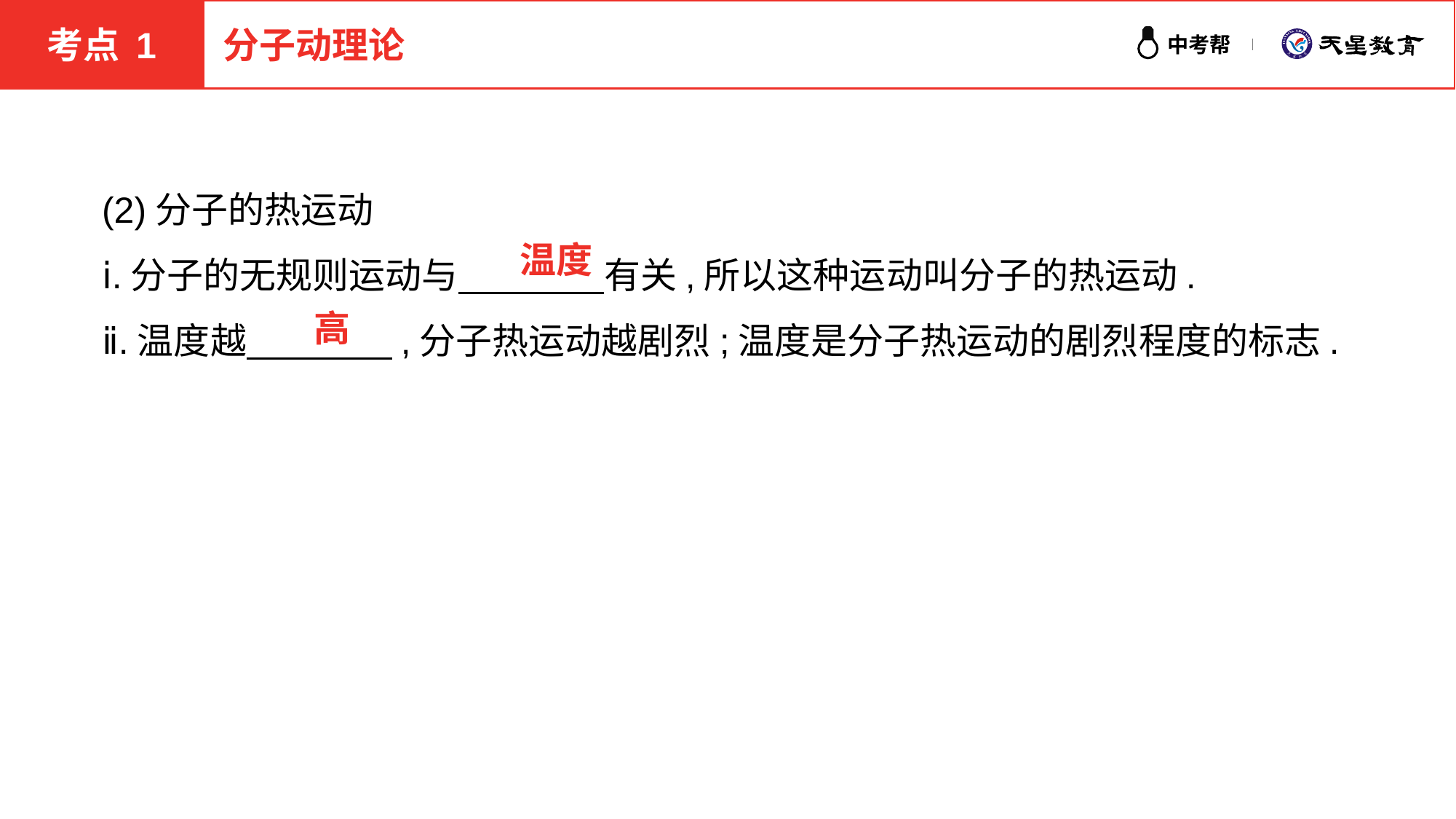

考点 1
分子动理论
(2)分子的热运动
ⅰ.分子的无规则运动与　　　　有关,所以这种运动叫分子的热运动.
ⅱ.温度越　　　　,分子热运动越剧烈;温度是分子热运动的剧烈程度的标志.
温度
高